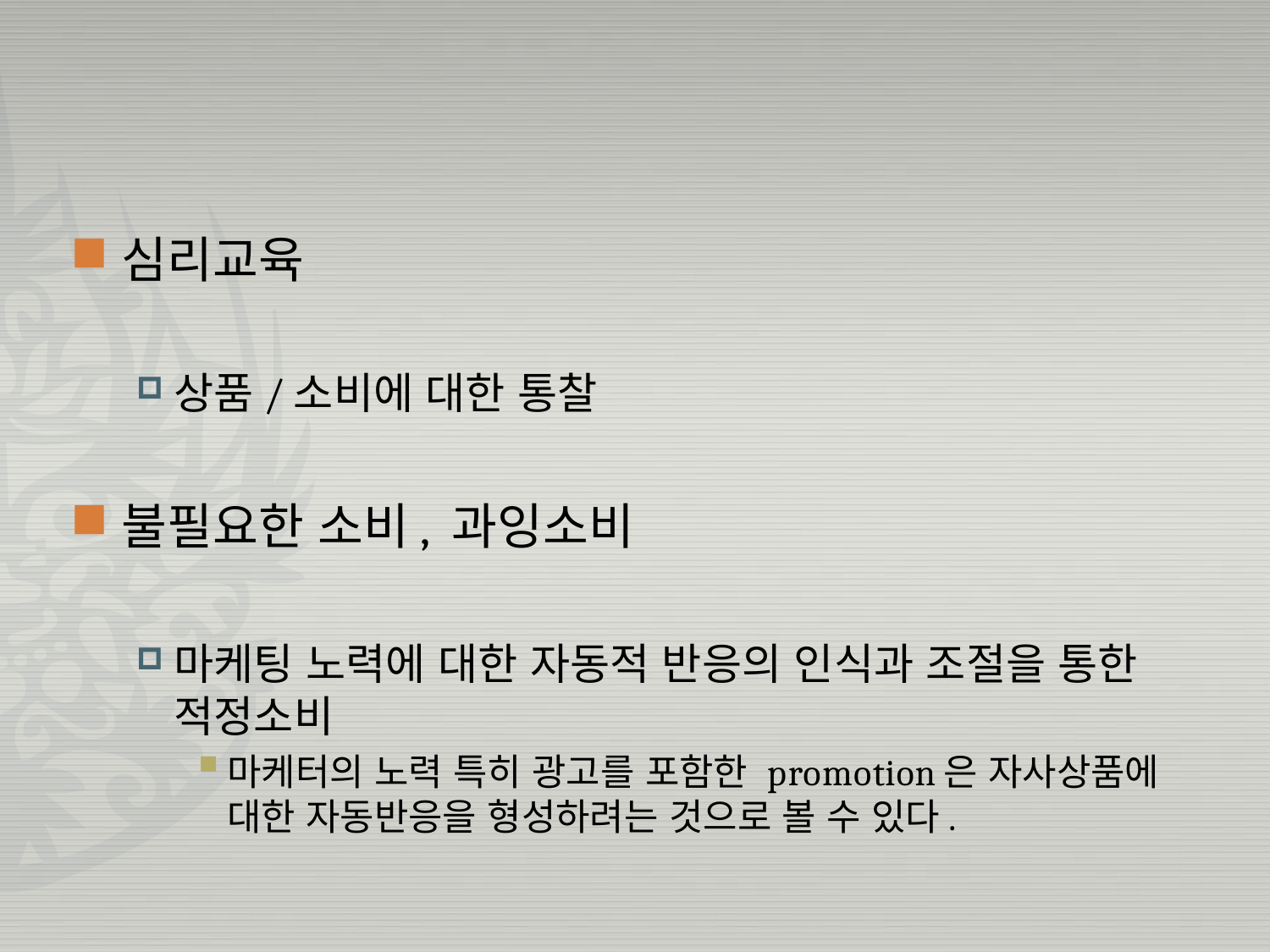

#
심리교육

상품/소비에 대한 통찰

불필요한 소비, 과잉소비

마케팅 노력에 대한 자동적 반응의 인식과 조절을 통한 적정소비
마케터의 노력 특히 광고를 포함한 promotion은 자사상품에 대한 자동반응을 형성하려는 것으로 볼 수 있다.